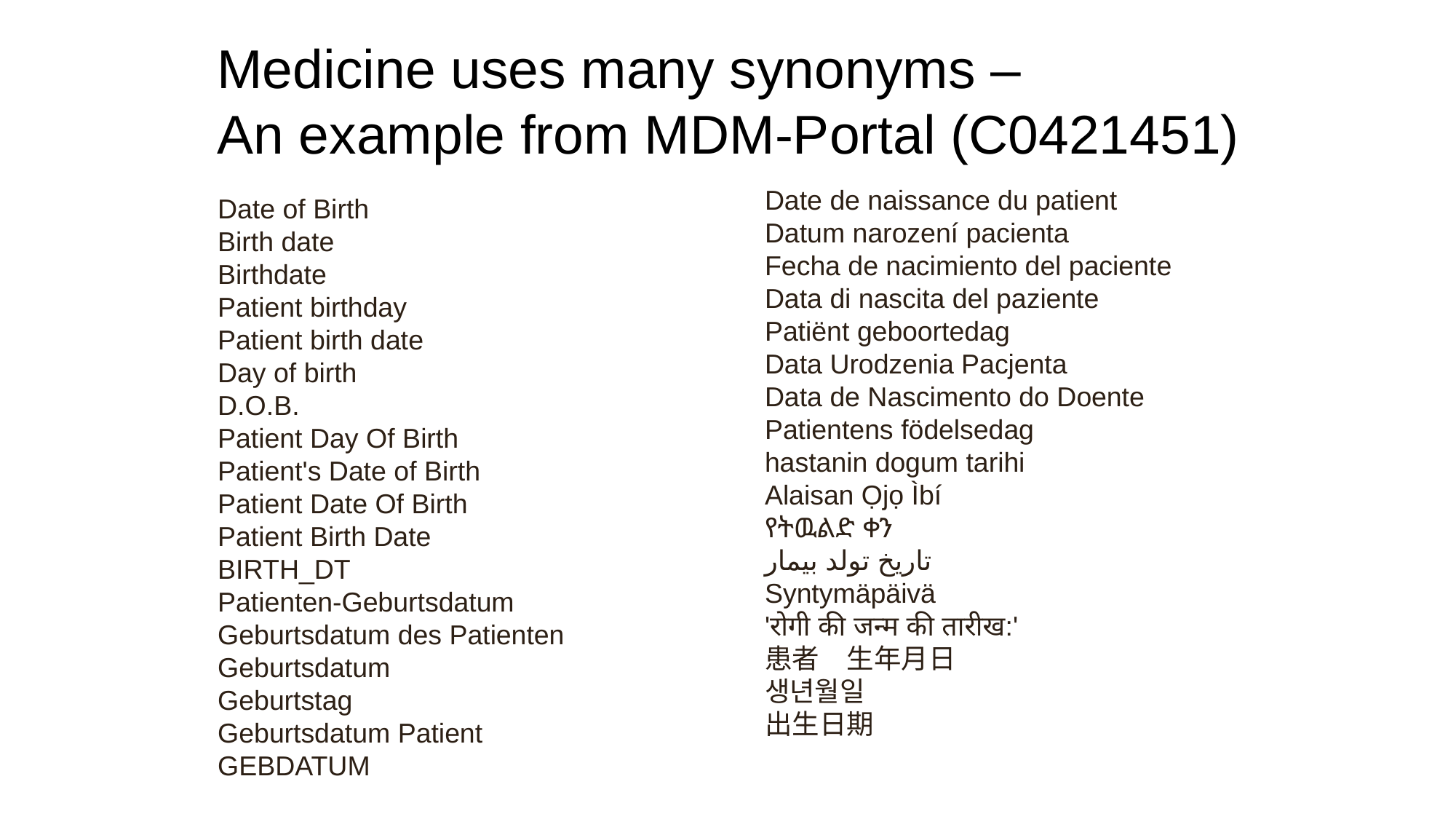

# Medicine uses many synonyms – An example from MDM-Portal (C0421451)
Date de naissance du patient
Datum narození pacienta
Fecha de nacimiento del paciente
Data di nascita del paziente
Patiënt geboortedag
Data Urodzenia Pacjenta
Data de Nascimento do Doente
Patientens födelsedag
hastanin dogum tarihi
Alaisan Ọjọ Ìbí
የትዉልድ ቀን
تاریخ تولد بیمار
Syntymäpäivä
'रोगी की जन्म की तारीख:'
患者　生年月日
생년월일
出生日期

Date of Birth
Birth date
Birthdate
Patient birthday
Patient birth date
Day of birth
D.O.B.
Patient Day Of Birth
Patient's Date of Birth
Patient Date Of Birth
Patient Birth Date
BIRTH_DT
Patienten-Geburtsdatum
Geburtsdatum des Patienten
Geburtsdatum
Geburtstag
Geburtsdatum Patient
GEBDATUM
24.09.2019